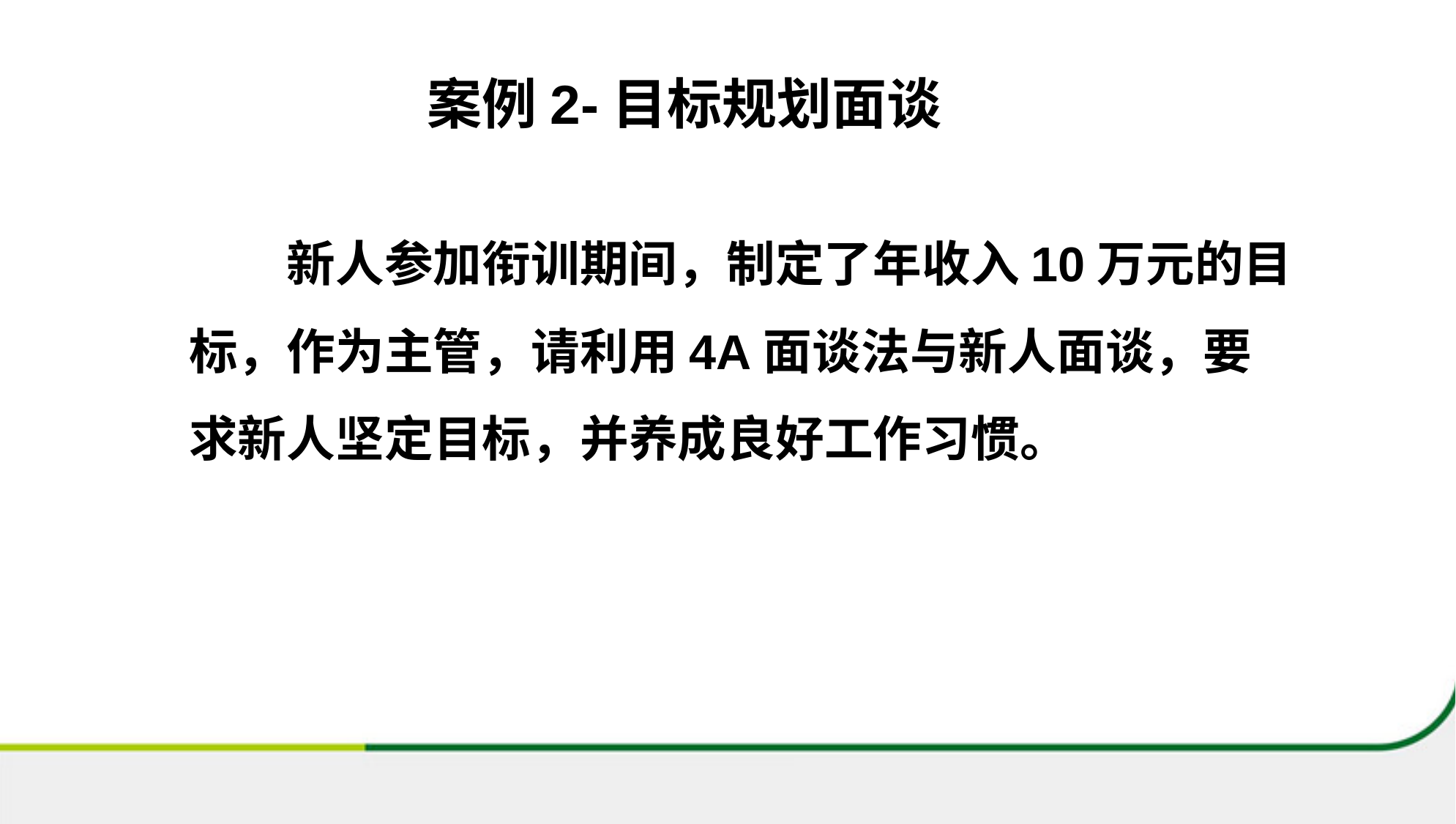

# 案例2-目标规划面谈
新人参加衔训期间，制定了年收入10万元的目标，作为主管，请利用4A面谈法与新人面谈，要求新人坚定目标，并养成良好工作习惯。